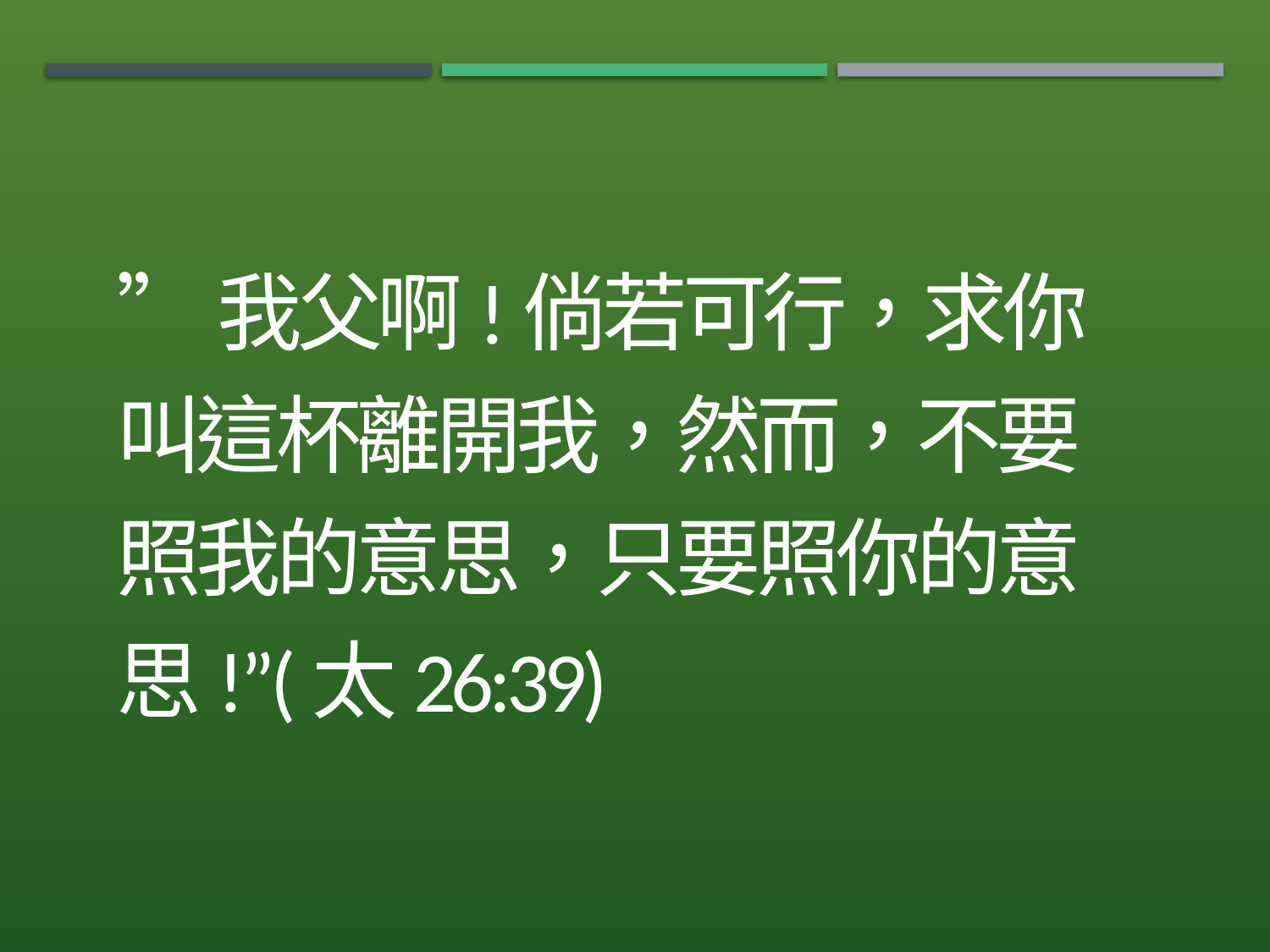

”我父啊!倘若可行，求你叫這杯離開我，然而，不要照我的意思，只要照你的意思!”(太26:39)